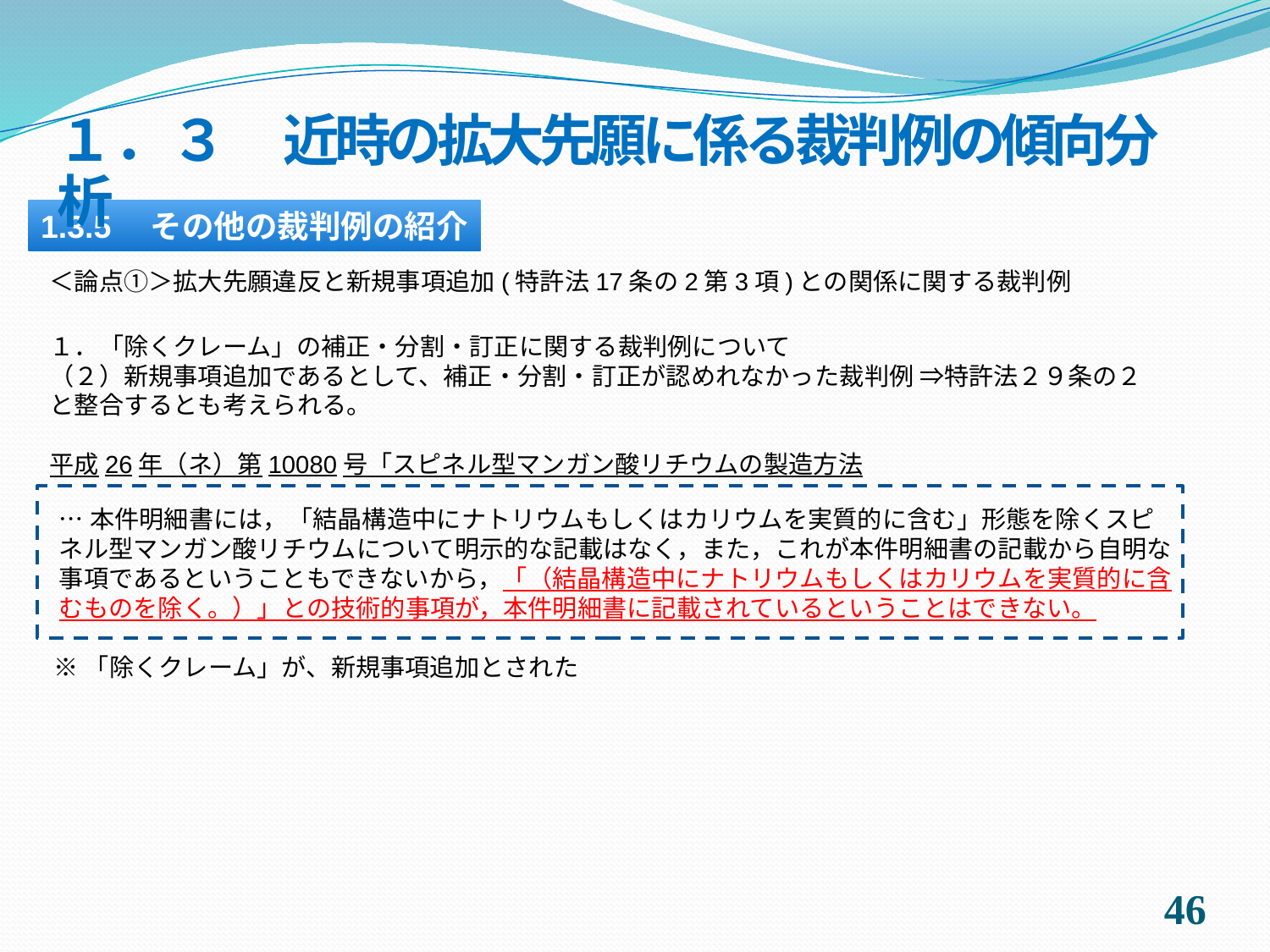

１．３　近時の拡大先願に係る裁判例の傾向分析
1.3.5　その他の裁判例の紹介
＜論点①＞拡大先願違反と新規事項追加(特許法17条の2第3項)との関係に関する裁判例

１．「除くクレーム」の補正・分割・訂正に関する裁判例について
（２）新規事項追加であるとして、補正・分割・訂正が認めれなかった裁判例 ⇒特許法２９条の２と整合するとも考えられる。

平成26年（ネ）第10080号「スピネル型マンガン酸リチウムの製造方法

…本件明細書には，「結晶構造中にナトリウムもしくはカリウムを実質的に含む」形態を除くスピネル型マンガン酸リチウムについて明示的な記載はなく，また，これが本件明細書の記載から自明な事項であるということもできないから，「（結晶構造中にナトリウムもしくはカリウムを実質的に含むものを除く。）」との技術的事項が，本件明細書に記載されているということはできない。
※「除くクレーム」が、新規事項追加とされた
46